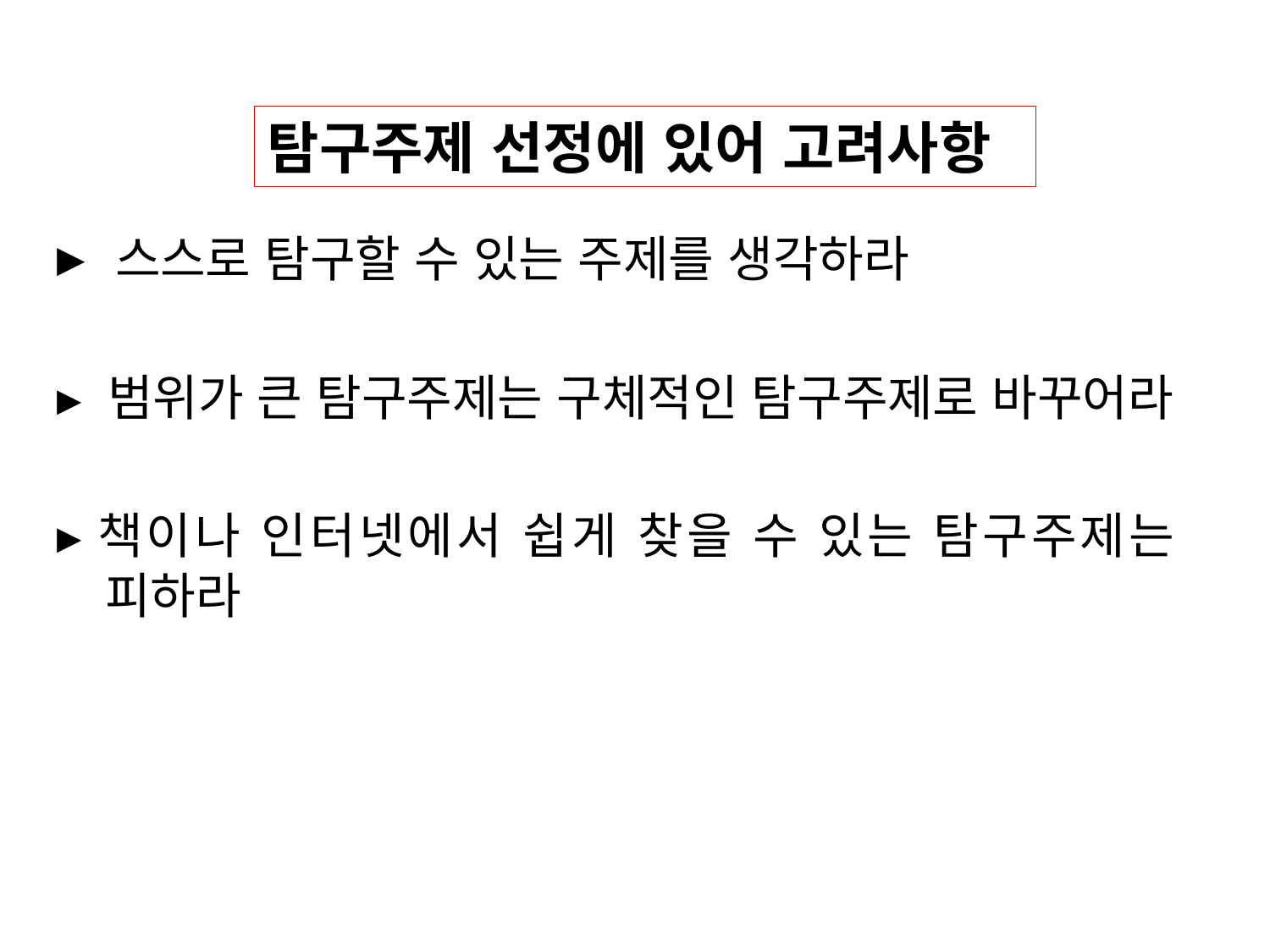

▸ 스스로 탐구할 수 있는 주제를 생각하라

▸ 범위가 큰 탐구주제는 구체적인 탐구주제로 바꾸어라

▸책이나 인터넷에서 쉽게 찾을 수 있는 탐구주제는  피하라

탐구주제 선정에 있어 고려사항